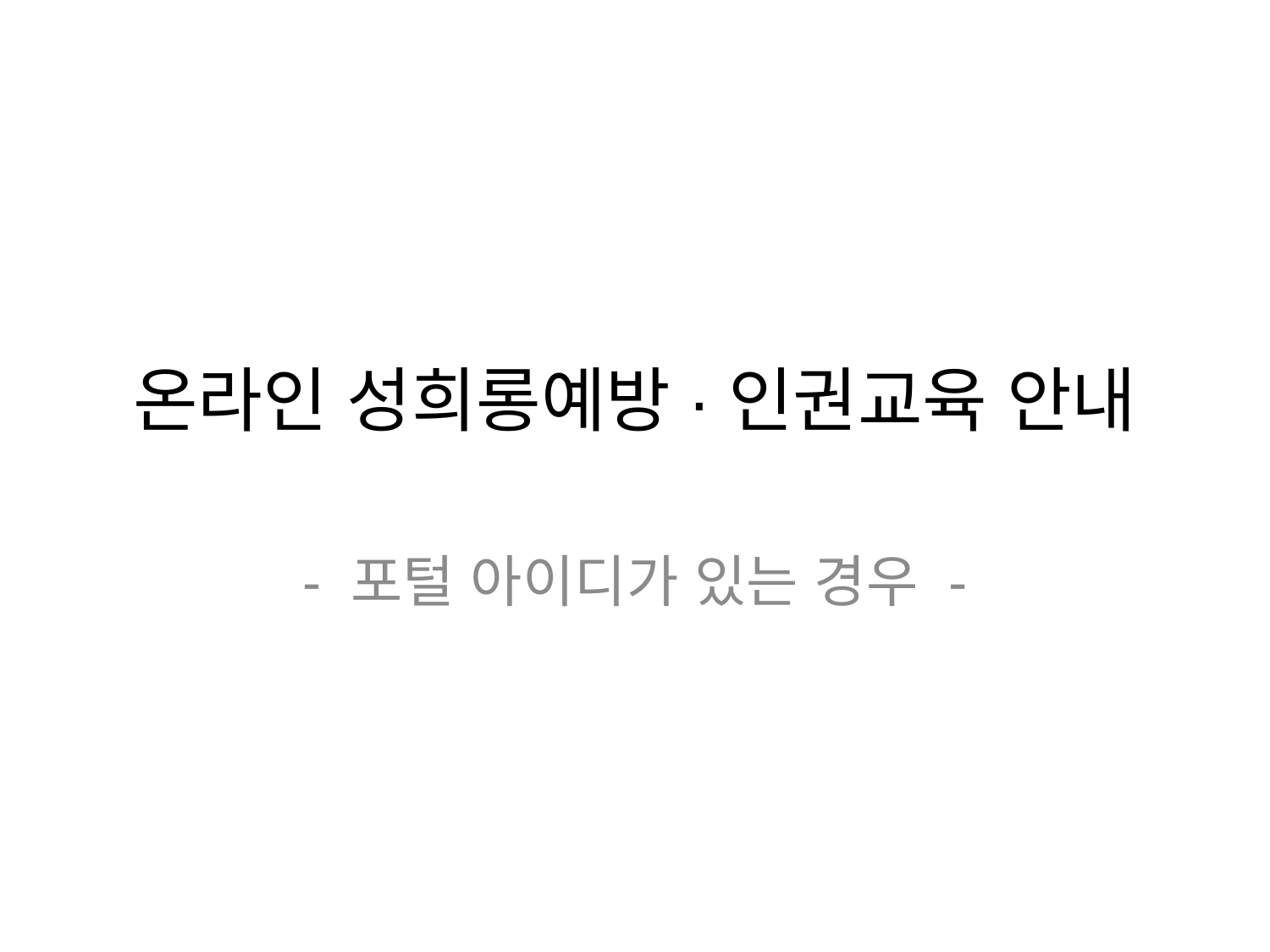

# 온라인 성희롱예방·인권교육 안내
- 포털 아이디가 있는 경우 -